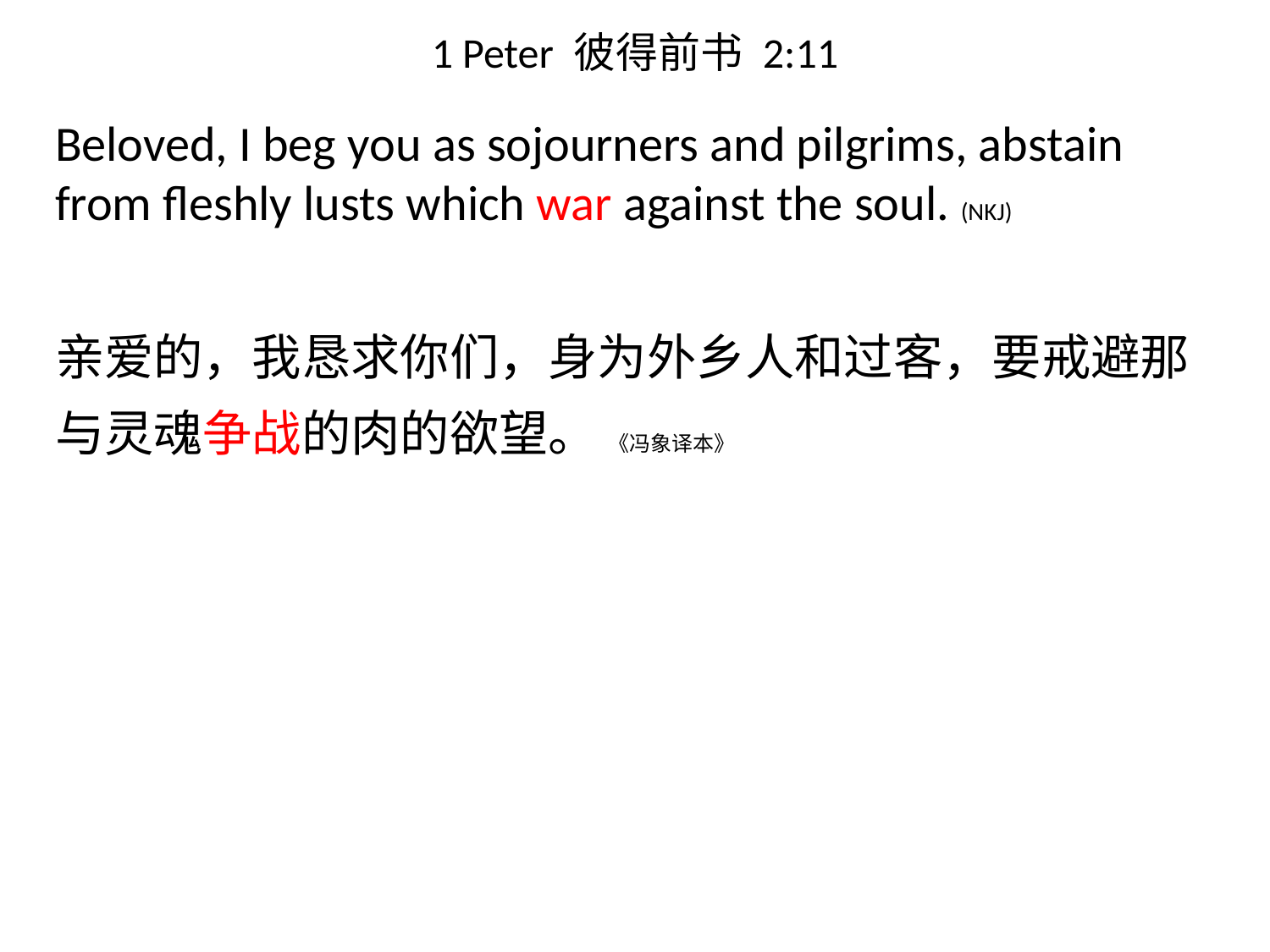

# 1 Peter 彼得前书 2:11
Beloved, I beg you as sojourners and pilgrims, abstain from fleshly lusts which war against the soul. (NKJ)

亲爱的，我恳求你们，身为外乡人和过客，要戒避那与灵魂争战的肉的欲望。 《冯象译本》